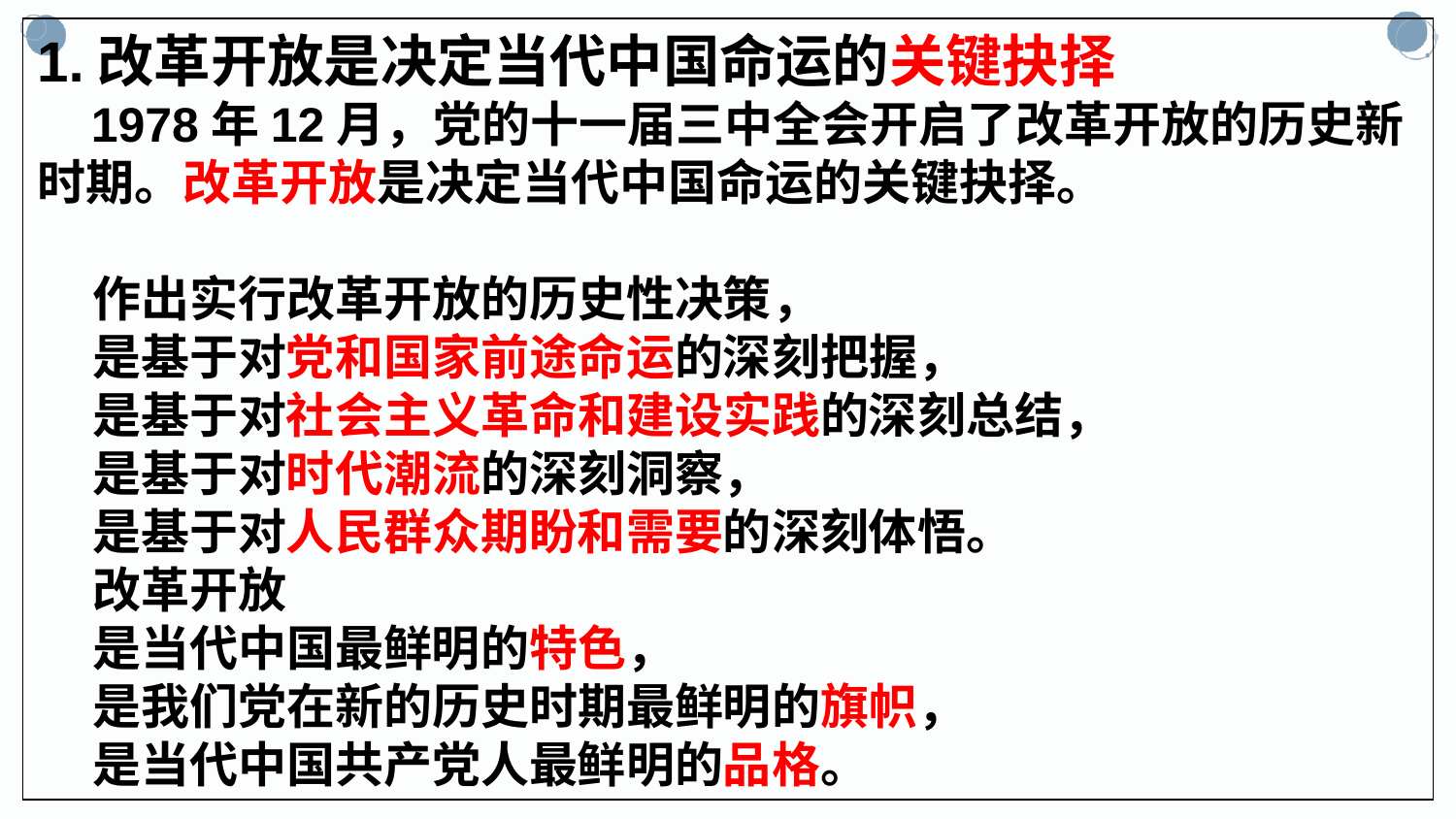

1.改革开放是决定当代中国命运的关键抉择
    1978年12月，党的十一届三中全会开启了改革开放的历史新时期。改革开放是决定当代中国命运的关键抉择。

    作出实行改革开放的历史性决策，
    是基于对党和国家前途命运的深刻把握，
    是基于对社会主义革命和建设实践的深刻总结，
    是基于对时代潮流的深刻洞察，
    是基于对人民群众期盼和需要的深刻体悟。
    改革开放
    是当代中国最鲜明的特色，
    是我们党在新的历史时期最鲜明的旗帜，
    是当代中国共产党人最鲜明的品格。